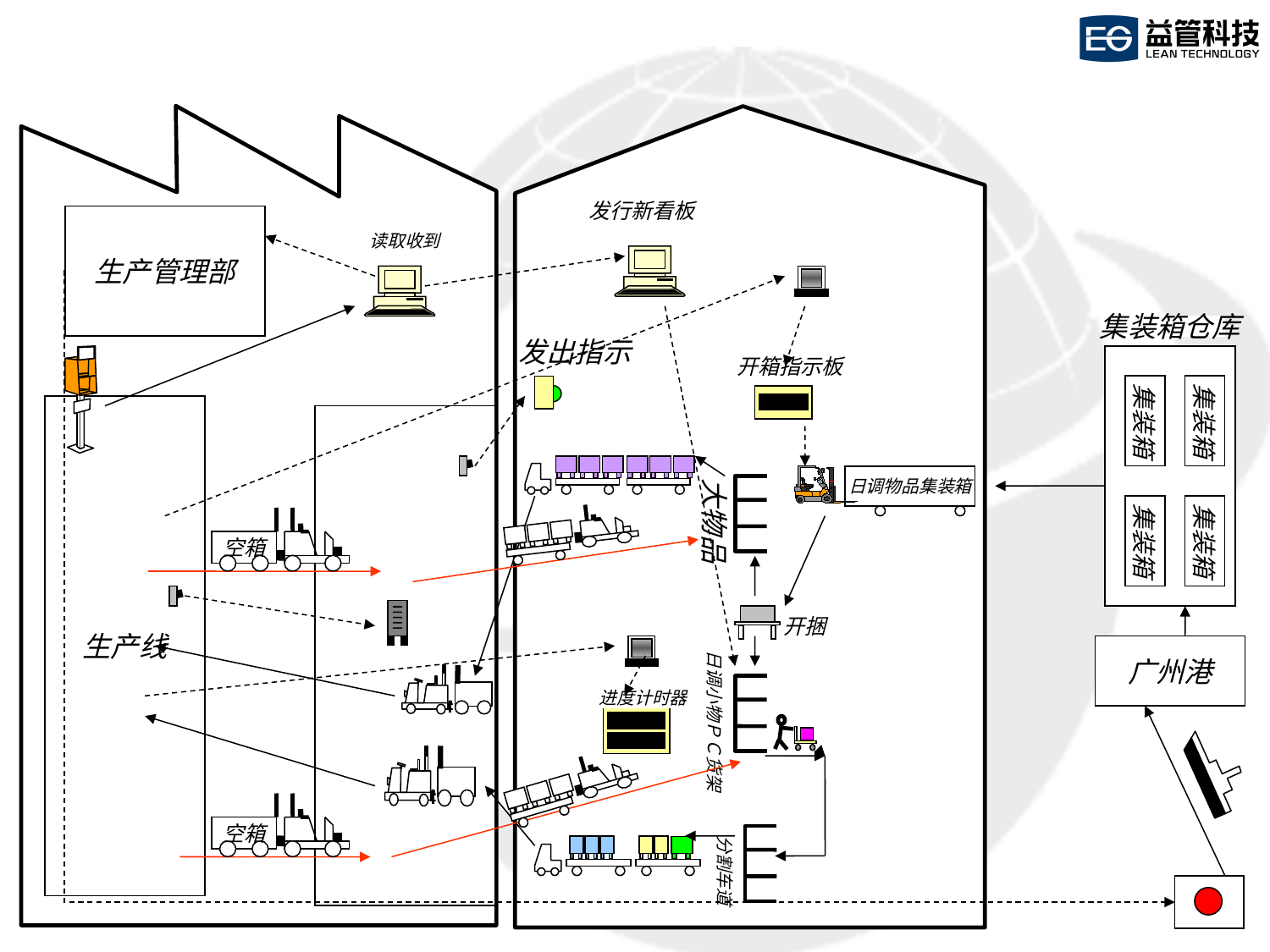

#

发行新看板
生产管理部

读取收到

集装箱仓库
发出指示

开箱指示板

集装箱
集装箱
生产线

日调物品集装箱

大物品

集装箱
集装箱

空箱

开捆

广州港

进度计时器
日调小物ＰＣ货架

空箱

分割车道